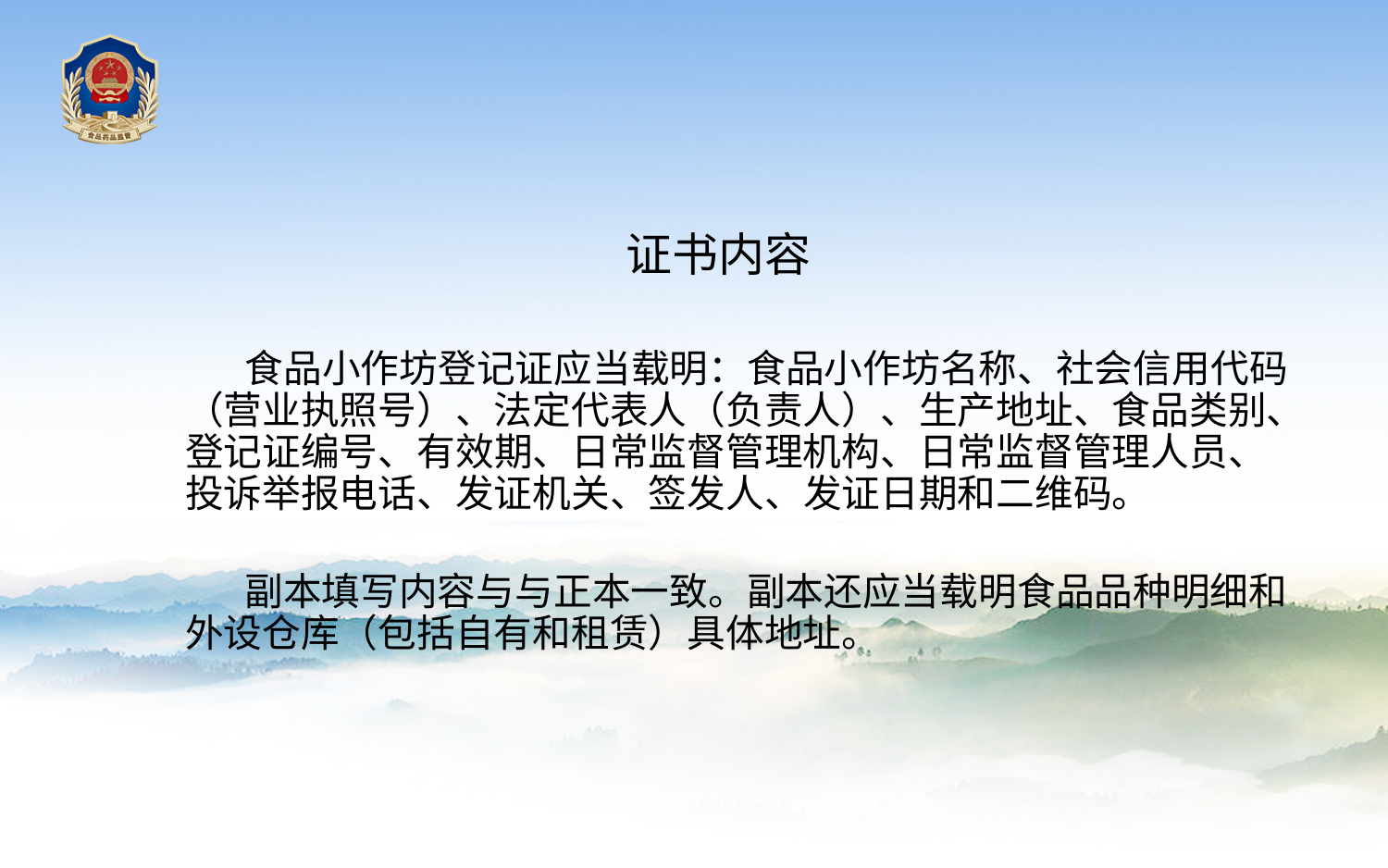

证书内容

            食品小作坊登记证应当载明：食品小作坊名称、社会信用代码（营业执照号）、法定代表人（负责人）、生产地址、食品类别、登记证编号、有效期、日常监督管理机构、日常监督管理人员、投诉举报电话、发证机关、签发人、发证日期和二维码。

　　    副本填写内容与与正本一致。副本还应当载明食品品种明细和外设仓库（包括自有和租赁）具体地址。